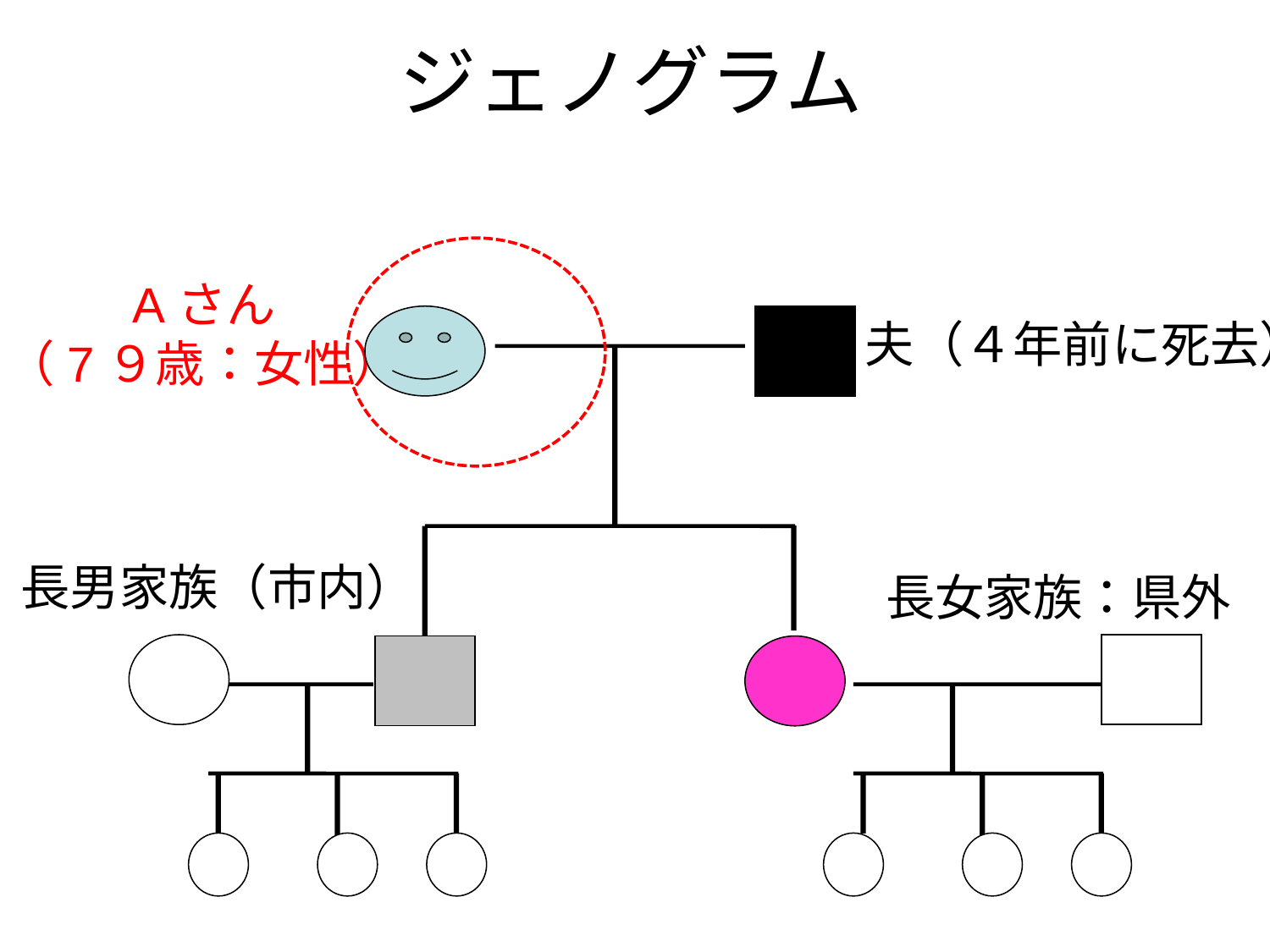

# ジェノグラム

Aさん
（7９歳：女性）
夫（４年前に死去）

長男家族（市内）
長女家族：県外